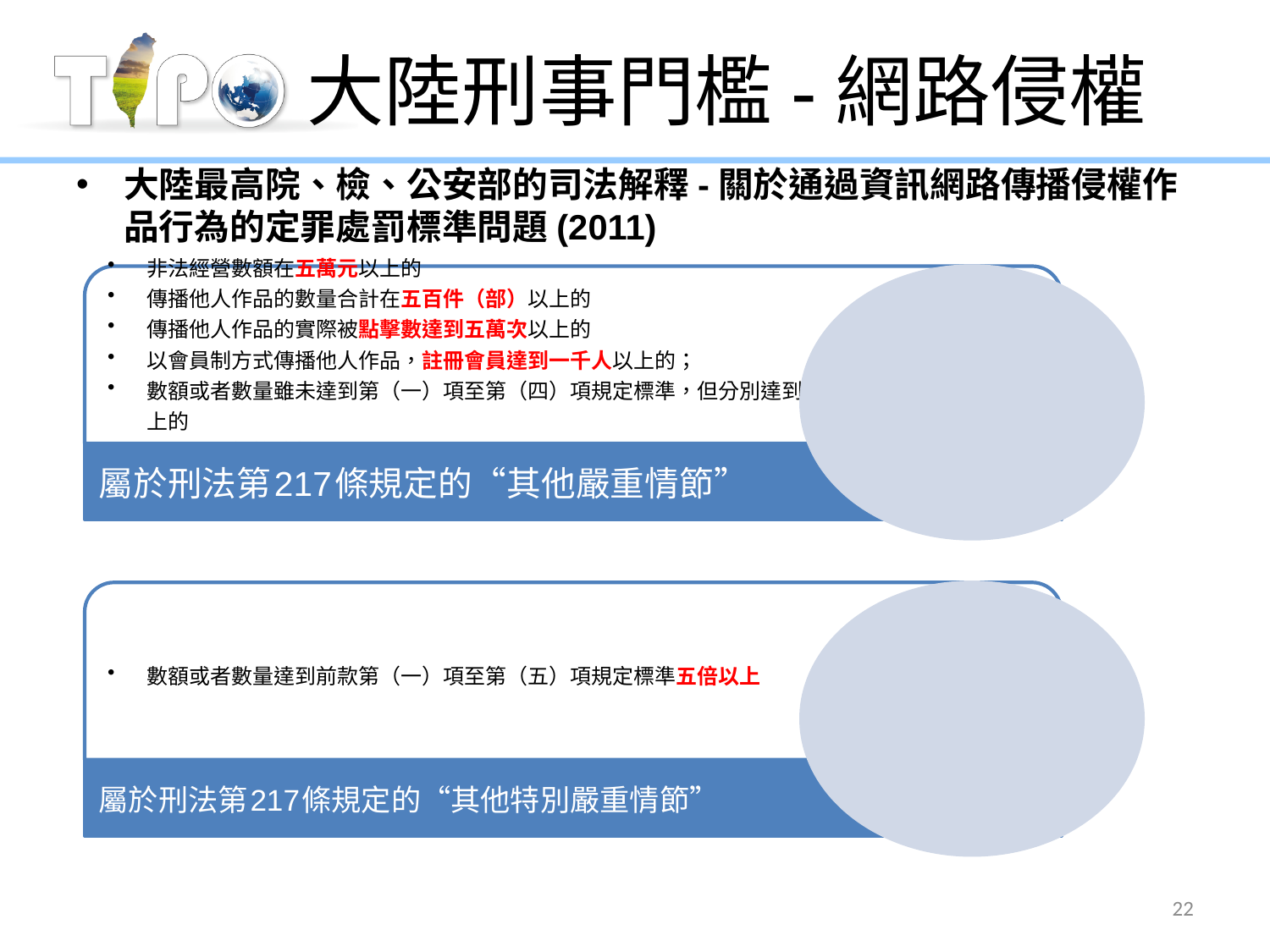

# 大陸刑事門檻-網路侵權
大陸最高院、檢、公安部的司法解釋-關於通過資訊網路傳播侵權作品行為的定罪處罰標準問題(2011)
屬於刑法第217條規定的“其他嚴重情節”
非法經營數額在五萬元以上的
傳播他人作品的數量合計在五百件（部）以上的
傳播他人作品的實際被點擊數達到五萬次以上的
以會員制方式傳播他人作品，註冊會員達到一千人以上的；
數額或者數量雖未達到第（一）項至第（四）項規定標準，但分別達到其中兩項以上標準一半以上的
其他嚴重情節的情形
屬於刑法第217條規定的“其他特別嚴重情節”
數額或者數量達到前款第（一）項至第（五）項規定標準五倍以上
22